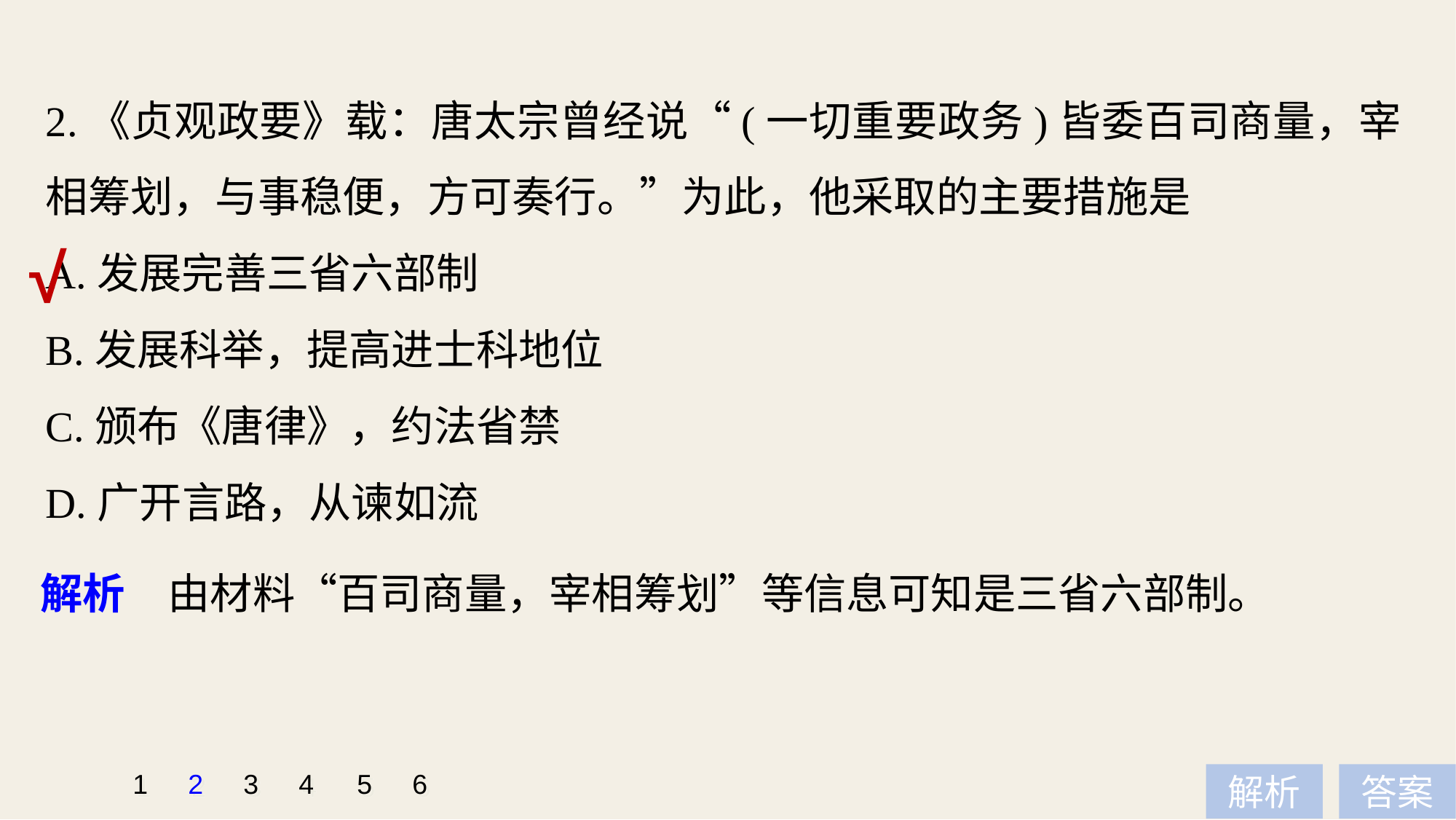

2.《贞观政要》载：唐太宗曾经说“(一切重要政务)皆委百司商量，宰相筹划，与事稳便，方可奏行。”为此，他采取的主要措施是
A.发展完善三省六部制
B.发展科举，提高进士科地位
C.颁布《唐律》，约法省禁
D.广开言路，从谏如流
√
解析　由材料“百司商量，宰相筹划”等信息可知是三省六部制。
1
2
3
4
5
6
解析
答案